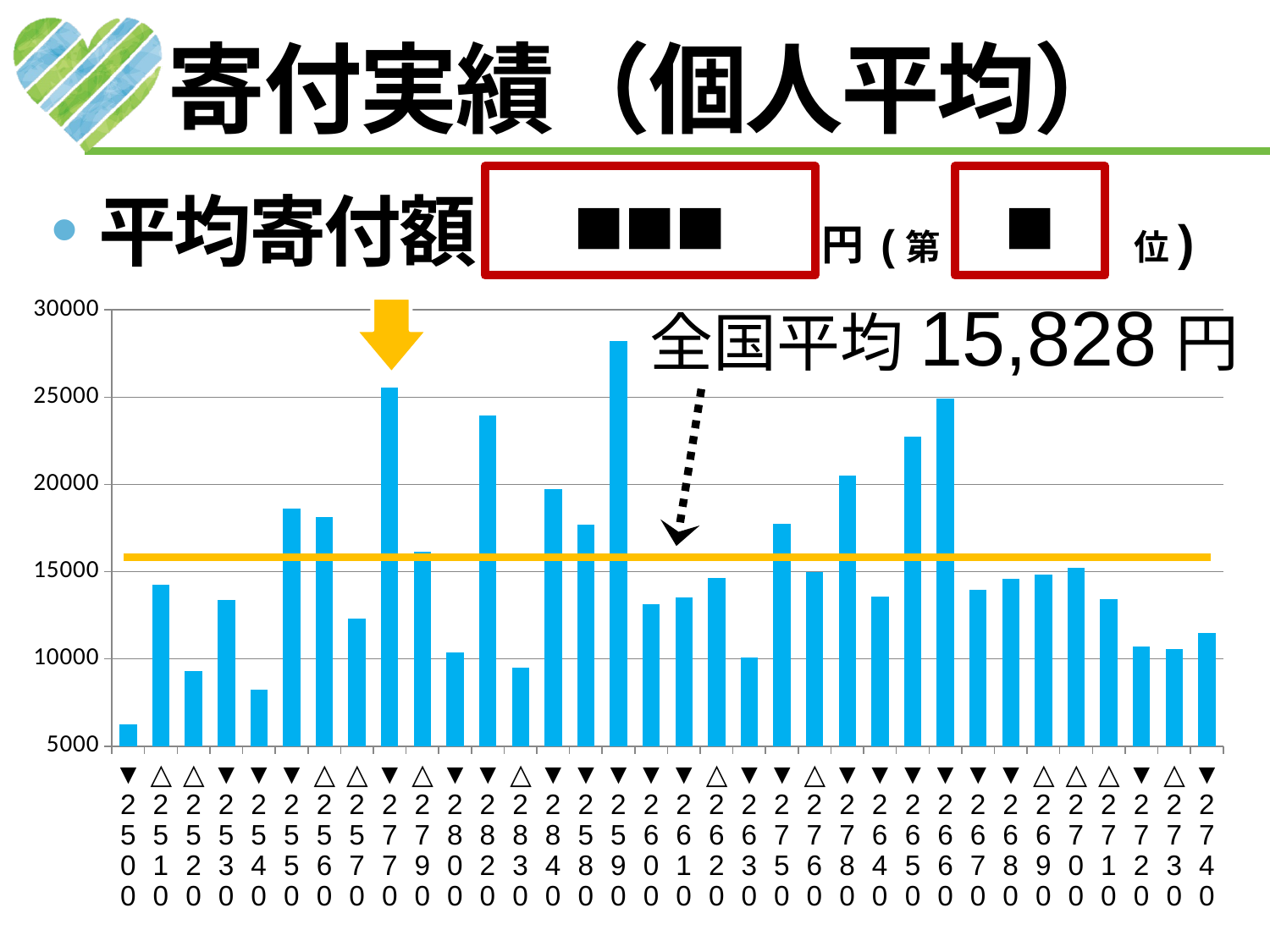

# 寄付実績（個人平均）
■■■
■
平均寄付額   　　　　円 (第　　　　　　位)
全国平均15,828円

### Chart

| Category | 列2 | 平均寄付額 | 系列 3 |
|---|---|---|---|
| ▼2500 | None | 6233.0 | 15828.0 |
| △2510 | None | 14260.0 | 15828.0 |
| △2520 | None | 9316.0 | 15828.0 |
| ▼2530 | None | 13391.0 | 15828.0 |
| ▼2540 | None | 8251.0 | 15828.0 |
| ▼2550 | None | 18601.0 | 15828.0 |
| △2560 | None | 18119.0 | 15828.0 |
| △2570 | None | 12313.0 | 15828.0 |
| ▼2770 | None | 25553.0 | 15828.0 |
| △2790 | None | 16154.0 | 15828.0 |
| ▼2800 | None | 10368.0 | 15828.0 |
| ▼2820 | None | 23964.0 | 15828.0 |
| △2830 | None | 9487.0 | 15828.0 |
| ▼2840 | None | 19752.0 | 15828.0 |
| ▼2580 | None | 17705.0 | 15828.0 |
| ▼2590 | None | 28210.0 | 15828.0 |
| ▼2600 | None | 13145.0 | 15828.0 |
| ▼2610 | None | 13545.0 | 15828.0 |
| △2620 | None | 14631.0 | 15828.0 |
| ▼2630 | None | 10065.0 | 15828.0 |
| ▼2750 | None | 17767.0 | 15828.0 |
| △2760 | None | 14960.0 | 15828.0 |
| ▼2780 | None | 20523.0 | 15828.0 |
| ▼2640 | None | 13591.0 | 15828.0 |
| ▼2650 | None | 22748.0 | 15828.0 |
| ▼2660 | None | 24898.0 | 15828.0 |
| ▼2670 | None | 13950.0 | 15828.0 |
| ▼2680 | None | 14617.0 | 15828.0 |
| △2690 | None | 14847.0 | 15828.0 |
| △2700 | None | 15219.0 | 15828.0 |
| △2710 | None | 13453.0 | 15828.0 |
| ▼2720 | None | 10711.0 | 15828.0 |
| △2730 | None | 10547.0 | 15828.0 |
| ▼2740 | None | 11494.0 | 15828.0 |